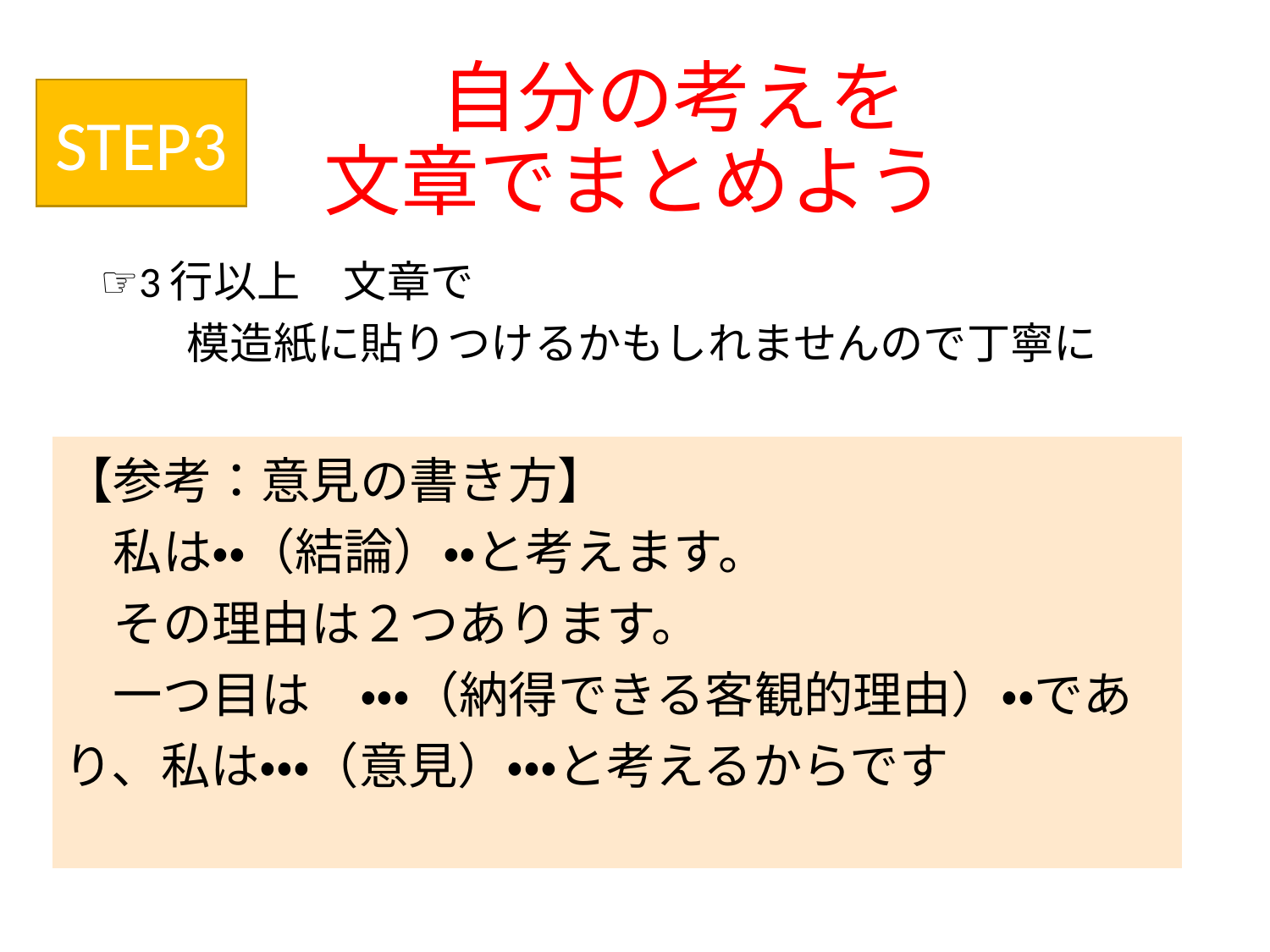

# 自分の考えを 文章でまとめよう
STEP3
☞3行以上　文章で
　　模造紙に貼りつけるかもしれませんので丁寧に

| 【参考：意見の書き方】　 　私は・・（結論）・・と考えます。 　その理由は２つあります。 　一つ目は　・・・（納得できる客観的理由）・・であり、私は・・・（意見）・・・と考えるからです |
| --- |